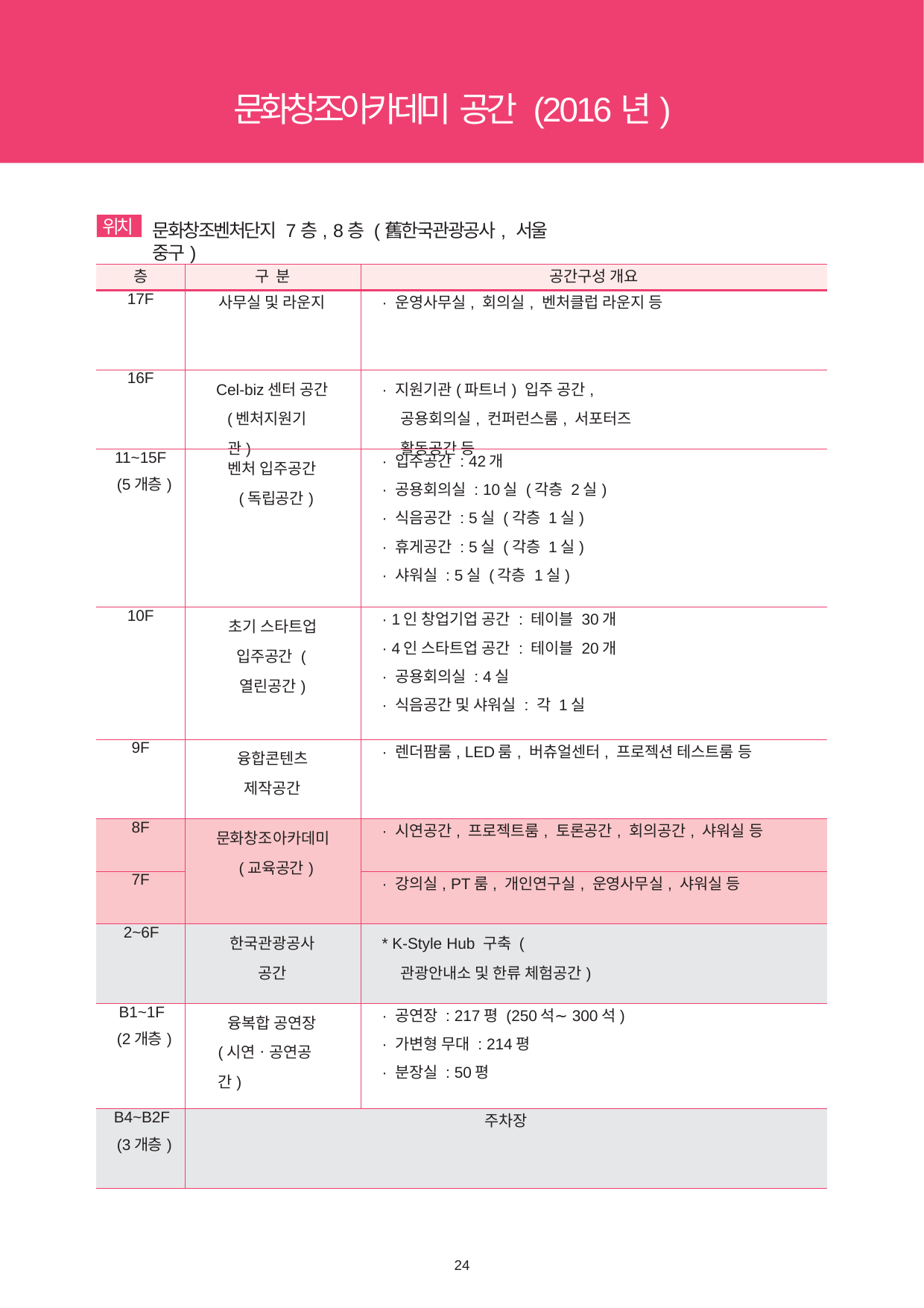

문화창조아카데미 공간 (2016년)
위치
문화창조벤처단지 7층, 8층 (舊한국관광공사, 서울 중구)
| 층 | 구 분 | 공간구성 개요 |
| --- | --- | --- |
| 17F | 사무실 및 라운지 | · 운영사무실, 회의실, 벤처클럽 라운지 등 |
| 16F | Cel-biz센터 공간 (벤처지원기관) | · 지원기관(파트너) 입주 공간, 공용회의실, 컨퍼런스룸, 서포터즈 활동공간 등 |
| 11~15F (5개층) | 벤처 입주공간 (독립공간) | · 입주공간 : 42개 · 공용회의실 : 10실 (각층 2실) · 식음공간 : 5실 (각층 1실) · 휴게공간 : 5실 (각층 1실) · 샤워실 : 5실 (각층 1실) |
| 10F | 초기 스타트업 입주공간 (열린공간) | · 1인 창업기업 공간 : 테이블 30개 · 4인 스타트업 공간 : 테이블 20개 · 공용회의실 : 4실 · 식음공간 및 샤워실 : 각 1실 |
| 9F | 융합콘텐츠 제작공간 | · 렌더팜룸, LED룸, 버츄얼센터, 프로젝션 테스트룸 등 |
| 8F | 문화창조아카데미 (교육공간) | · 시연공간, 프로젝트룸, 토론공간, 회의공간, 샤워실 등 |
| 7F |  | · 강의실, PT룸, 개인연구실, 운영사무실, 샤워실 등 |
| 2~6F | 한국관광공사 공간 | \* K-Style Hub 구축 (관광안내소 및 한류 체험공간) |
| B1~1F (2개층) | 융복합 공연장 (시연ㆍ공연공간) | · 공연장 : 217평 (250석∼300석) · 가변형 무대 : 214평 · 분장실 : 50평 |
| B4~B2F (3개층) | 주차장 |  |
24